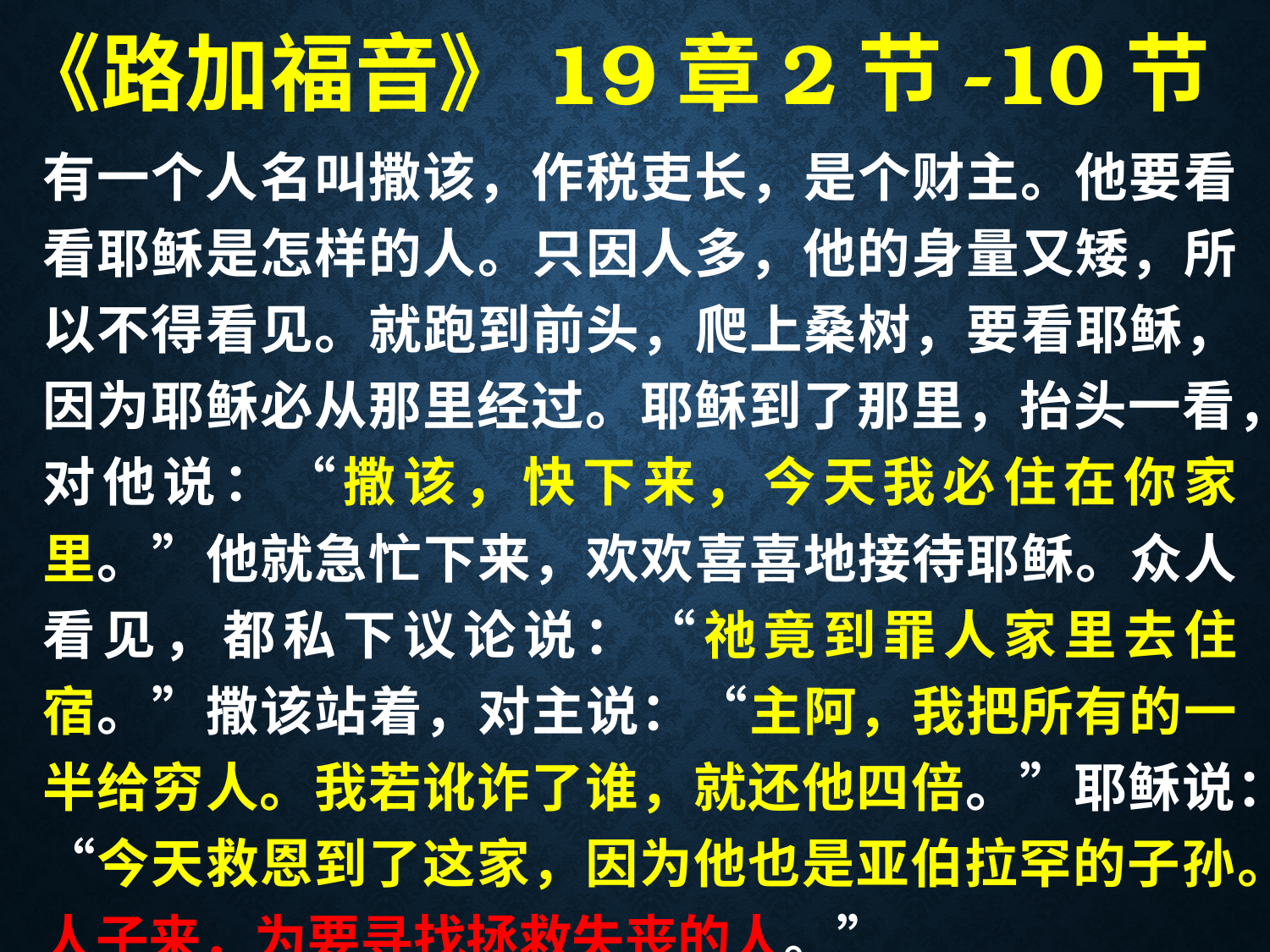

# 《路加福音》19章2节-10节
有一个人名叫撒该，作税吏长，是个财主。他要看看耶稣是怎样的人。只因人多，他的身量又矮，所以不得看见。就跑到前头，爬上桑树，要看耶稣，因为耶稣必从那里经过。耶稣到了那里，抬头一看，对他说：“撒该，快下来，今天我必住在你家里。”他就急忙下来，欢欢喜喜地接待耶稣。众人看见，都私下议论说：“祂竟到罪人家里去住宿。”撒该站着，对主说：“主阿，我把所有的一半给穷人。我若讹诈了谁，就还他四倍。”耶稣说：“今天救恩到了这家，因为他也是亚伯拉罕的子孙。人子来，为要寻找拯救失丧的人。”